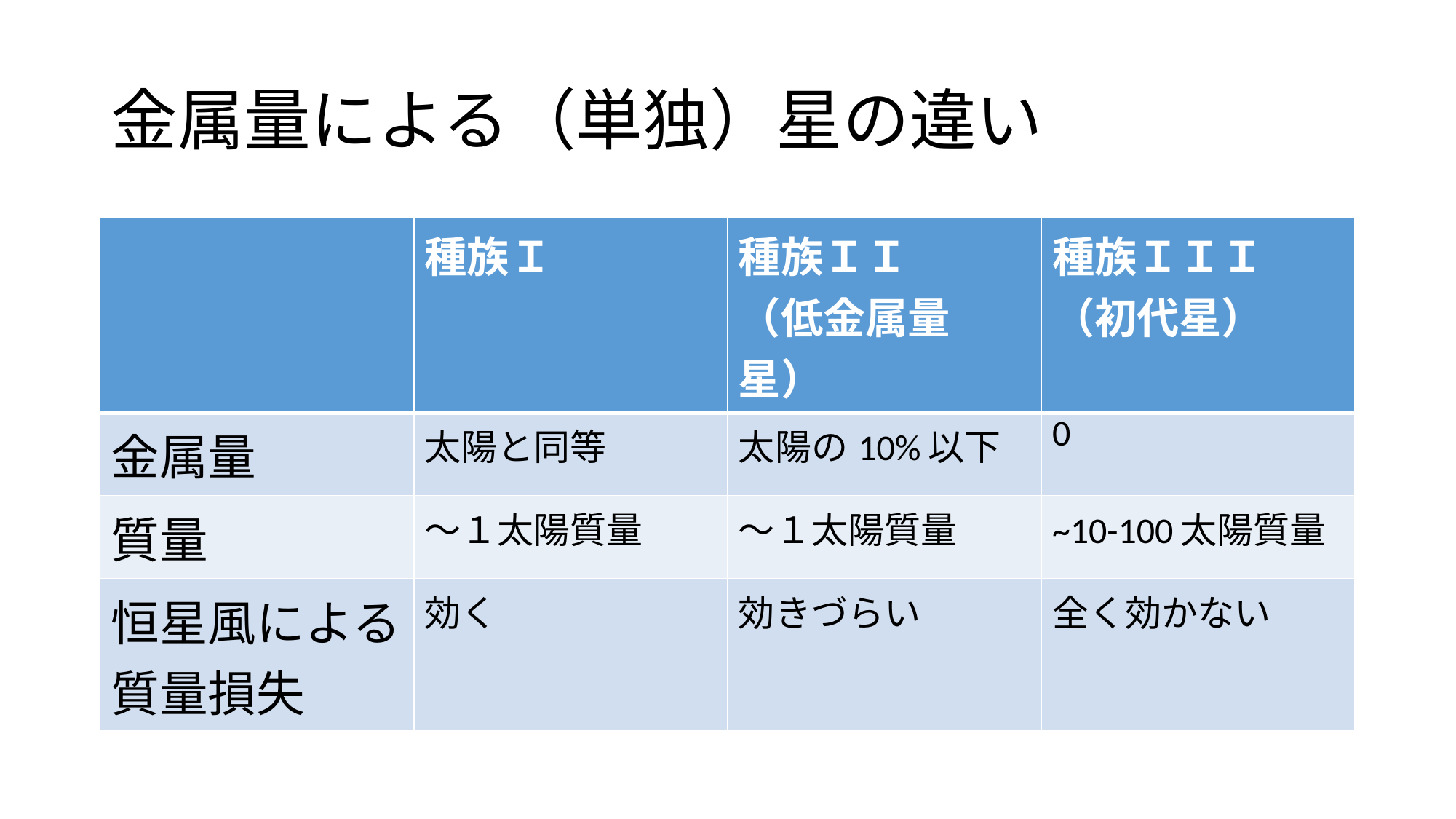

# 金属量による（単独）星の違い
|  | 種族Ｉ | 種族ＩＩ （低金属量星） | 種族ＩＩＩ （初代星） |
| --- | --- | --- | --- |
| 金属量 | 太陽と同等 | 太陽の10%以下 | 0 |
| 質量 | ～１太陽質量 | ～１太陽質量 | ~10-100太陽質量 |
| 恒星風による質量損失 | 効く | 効きづらい | 全く効かない |